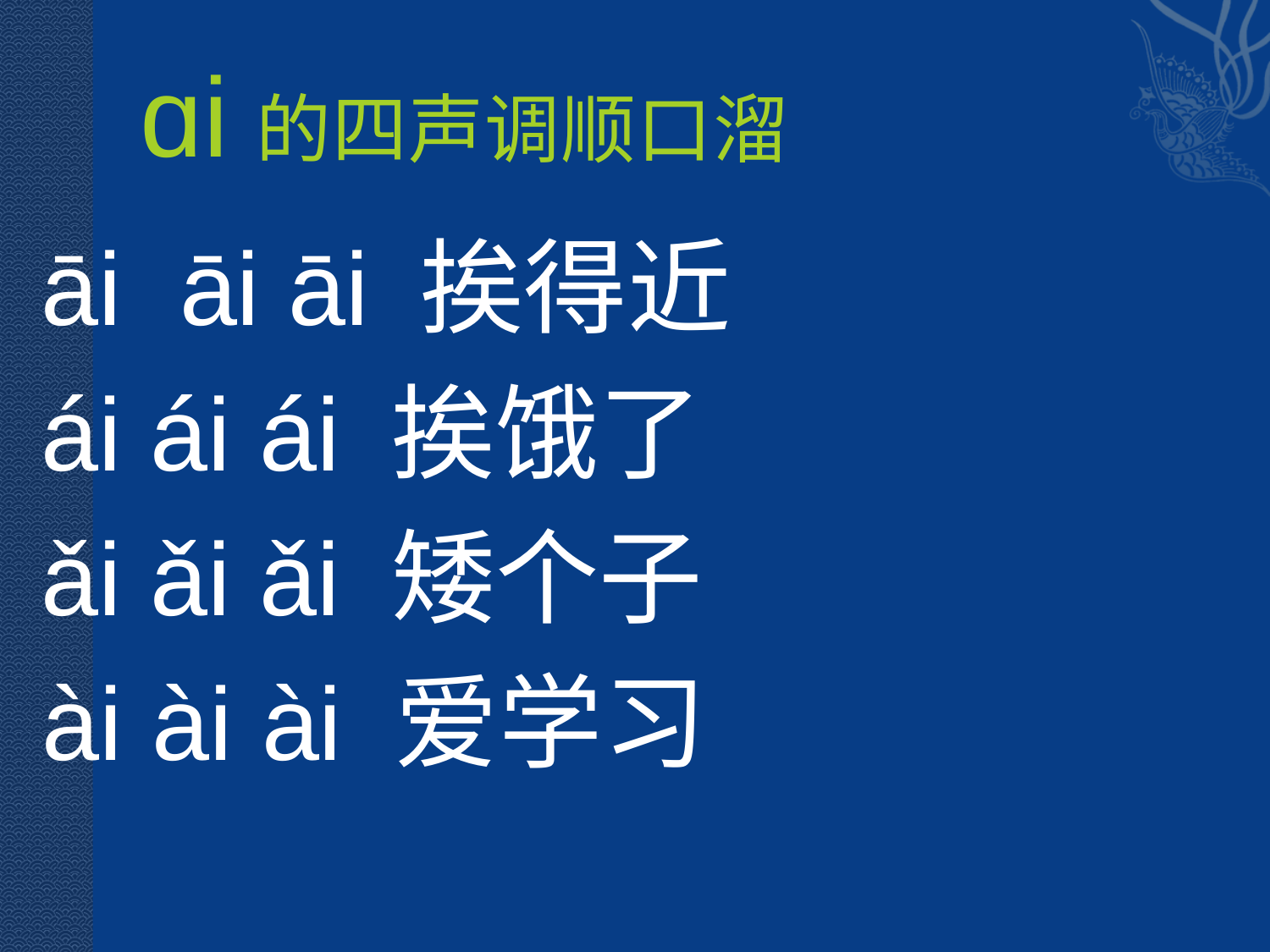

# ɑi的四声调顺口溜
 āi  āi āi 挨得近
 ái ái ái 挨饿了
 ǎi ǎi ǎi 矮个子
 ài ài ài 爱学习